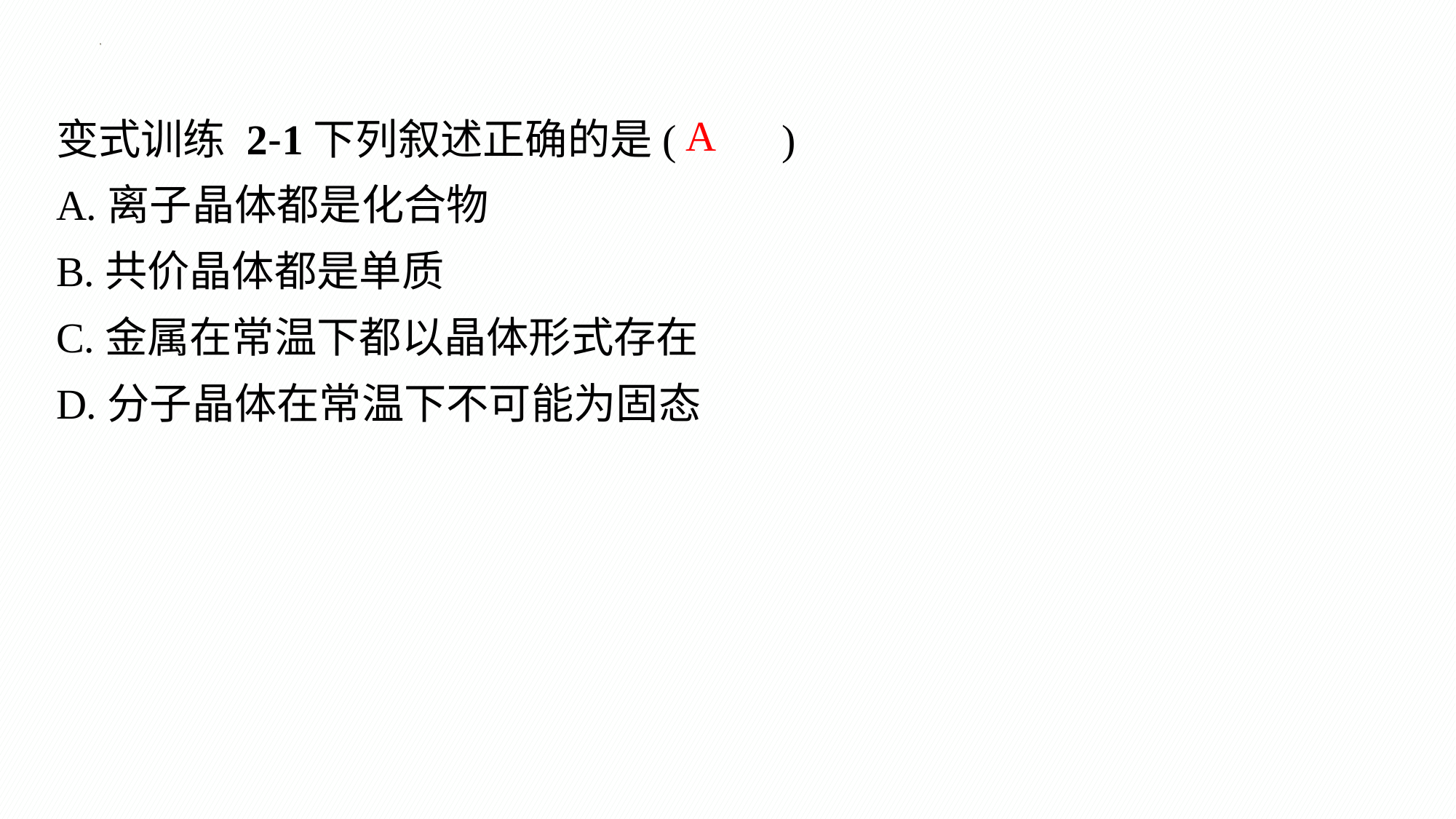

变式训练 2-1下列叙述正确的是(　　)
A.离子晶体都是化合物
B.共价晶体都是单质
C.金属在常温下都以晶体形式存在
D.分子晶体在常温下不可能为固态
A